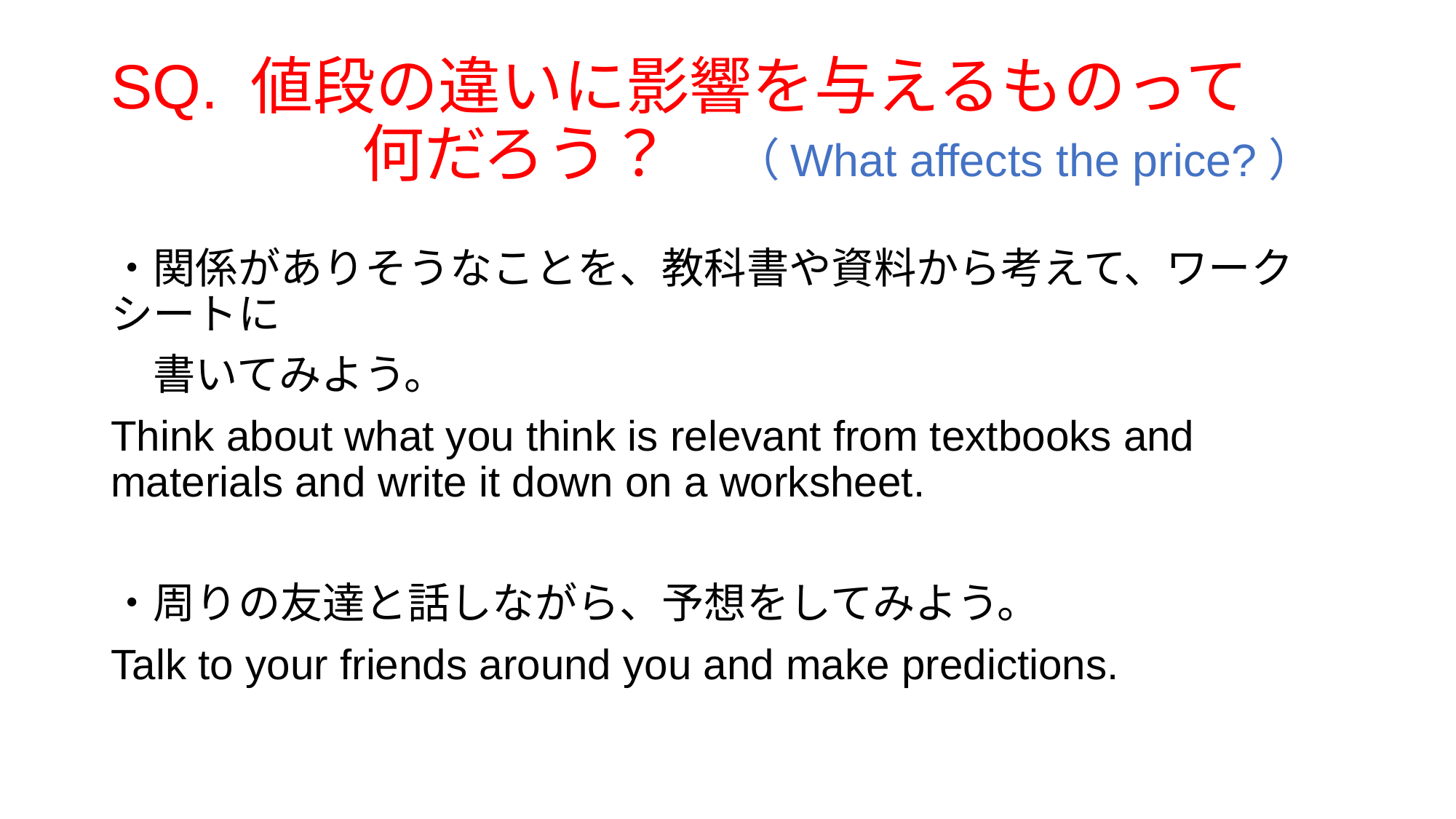

# SQ. 値段の違いに影響を与えるものって　 　　　　何だろう？　（What affects the price?）
・関係がありそうなことを、教科書や資料から考えて、ワークシートに
　書いてみよう。
Think about what you think is relevant from textbooks and 　　materials and write it down on a worksheet.

・周りの友達と話しながら、予想をしてみよう。
Talk to your friends around you and make predictions.